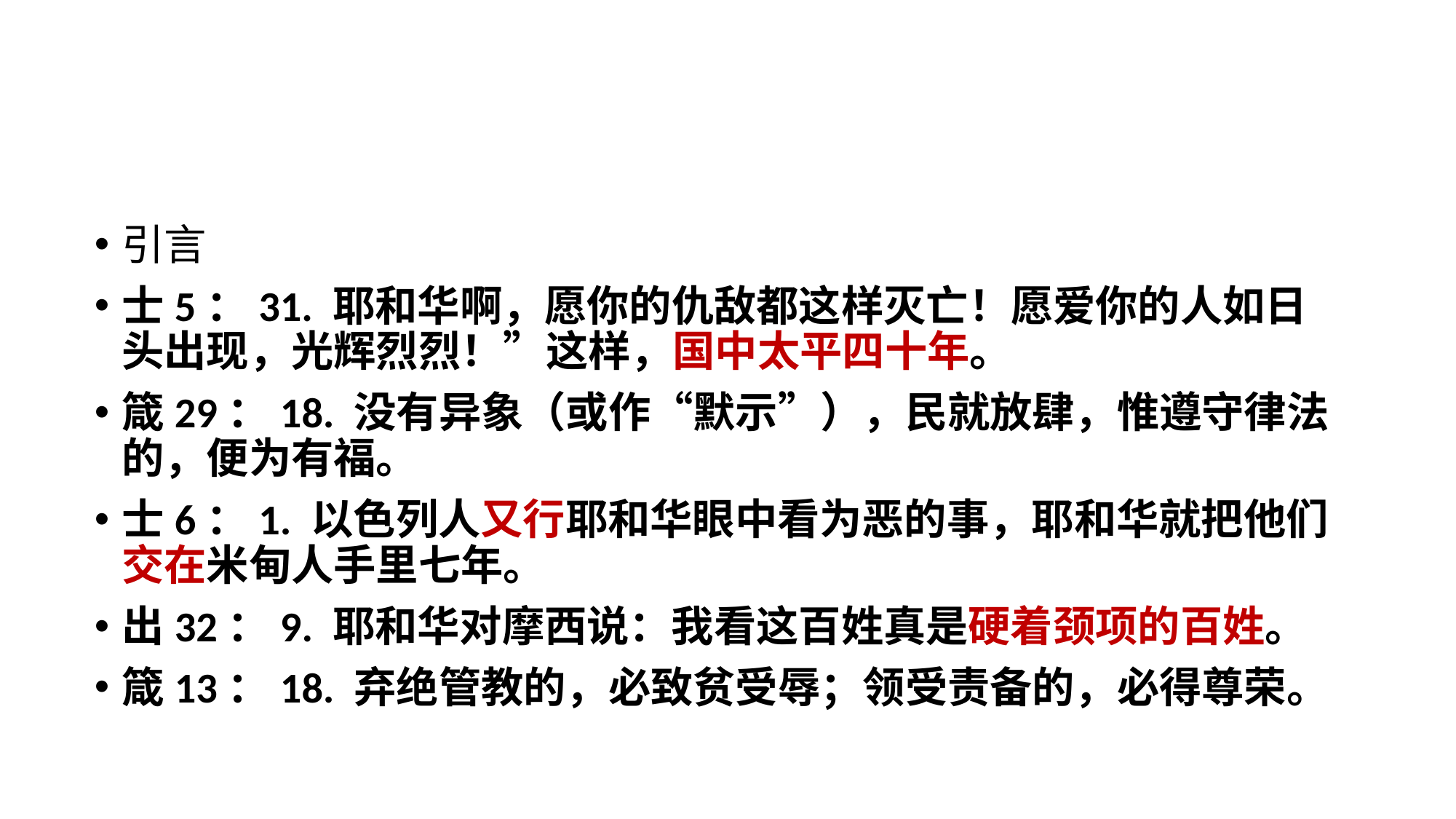

引言
士5：31. 耶和华啊，愿你的仇敌都这样灭亡！愿爱你的人如日头出现，光辉烈烈！”这样，国中太平四十年。
箴29：18. 没有异象（或作“默示”），民就放肆，惟遵守律法的，便为有福。
士6：1. 以色列人又行耶和华眼中看为恶的事，耶和华就把他们交在米甸人手里七年。
出32：9. 耶和华对摩西说：我看这百姓真是硬着颈项的百姓。
箴13：18. 弃绝管教的，必致贫受辱；领受责备的，必得尊荣。